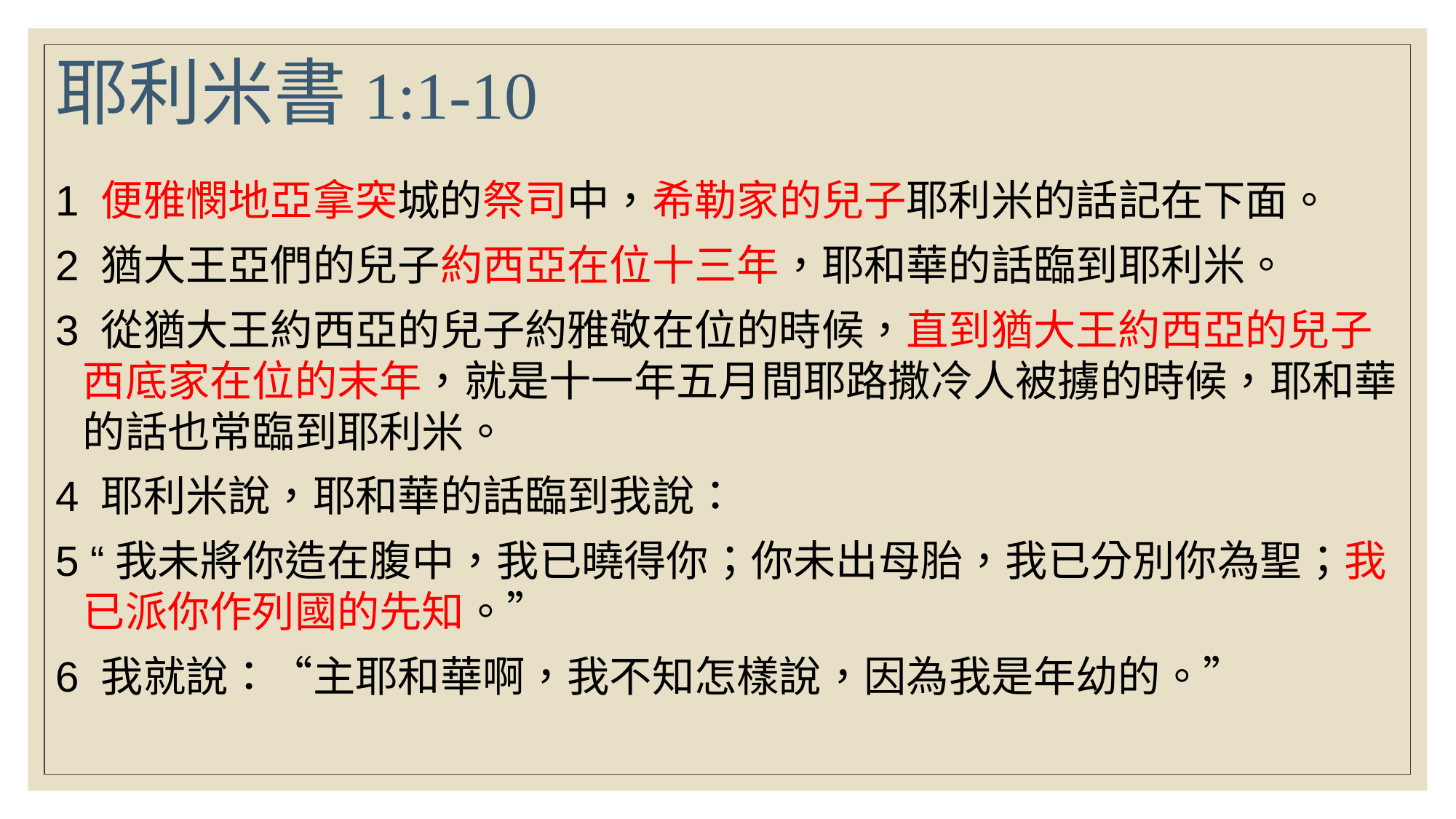

# 耶利米書1:1-10
1 便雅憫地亞拿突城的祭司中，希勒家的兒子耶利米的話記在下面。
2 猶大王亞們的兒子約西亞在位十三年，耶和華的話臨到耶利米。
3 從猶大王約西亞的兒子約雅敬在位的時候，直到猶大王約西亞的兒子西底家在位的末年，就是十一年五月間耶路撒冷人被擄的時候，耶和華的話也常臨到耶利米。
4 耶利米說，耶和華的話臨到我說：
5 “我未將你造在腹中，我已曉得你；你未出母胎，我已分別你為聖；我已派你作列國的先知。”
6 我就說：“主耶和華啊，我不知怎樣說，因為我是年幼的。”